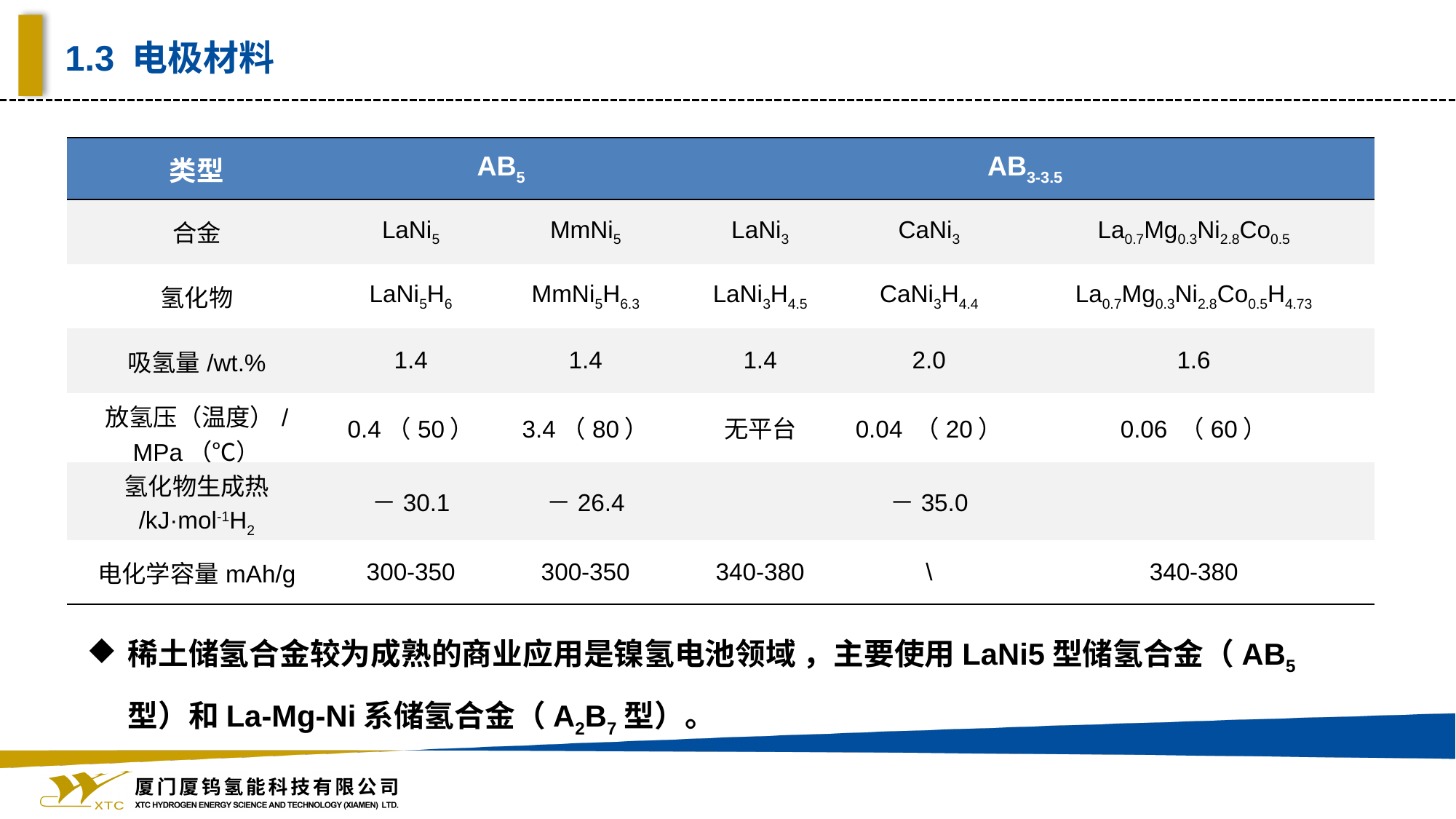

1.3 电极材料
| 类型 | AB5 |  | AB3-3.5 |  |  |
| --- | --- | --- | --- | --- | --- |
| 合金 | LaNi5 | MmNi5 | LaNi3 | CaNi3 | La0.7Mg0.3Ni2.8Co0.5 |
| 氢化物 | LaNi5H6 | MmNi5H6.3 | LaNi3H4.5 | CaNi3H4.4 | La0.7Mg0.3Ni2.8Co0.5H4.73 |
| 吸氢量/wt.% | 1.4 | 1.4 | 1.4 | 2.0 | 1.6 |
| 放氢压（温度）/MPa（℃） | 0.4（50） | 3.4（80） | 无平台 | 0.04 （20） | 0.06 （60） |
| 氢化物生成热 /kJ·mol-1H2 | －30.1 | －26.4 |  | －35.0 |  |
| 电化学容量mAh/g | 300-350 | 300-350 | 340-380 | \ | 340-380 |
稀土储氢合金较为成熟的商业应用是镍氢电池领域 ，主要使用LaNi5型储氢合金（AB5型）和La-Mg-Ni系储氢合金（A2B7型）。